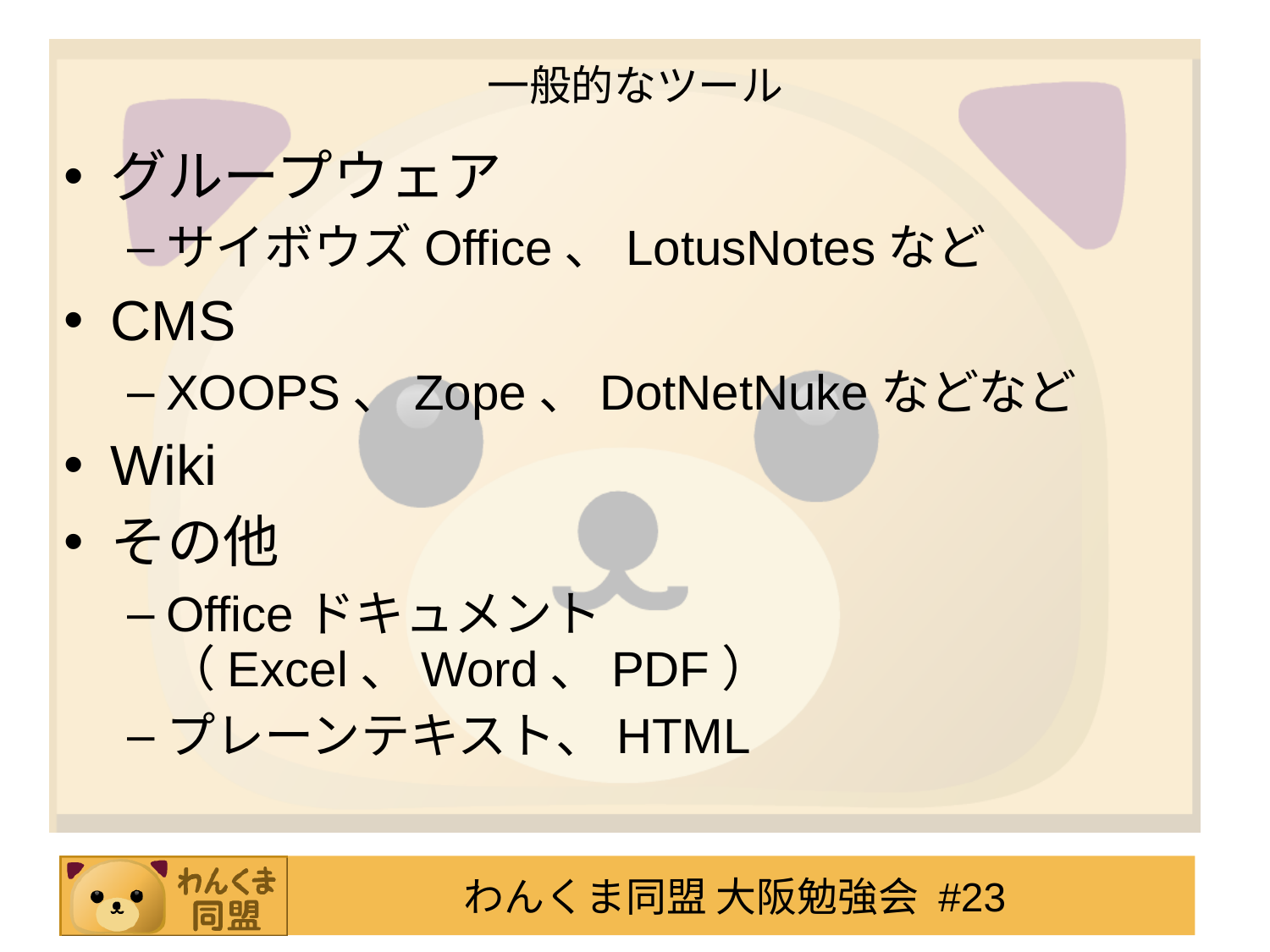

# 一般的なツール
グループウェア
サイボウズOffice、LotusNotesなど
CMS
XOOPS、Zope、DotNetNukeなどなど
Wiki
その他
Officeドキュメント（Excel、Word、PDF）
プレーンテキスト、HTML